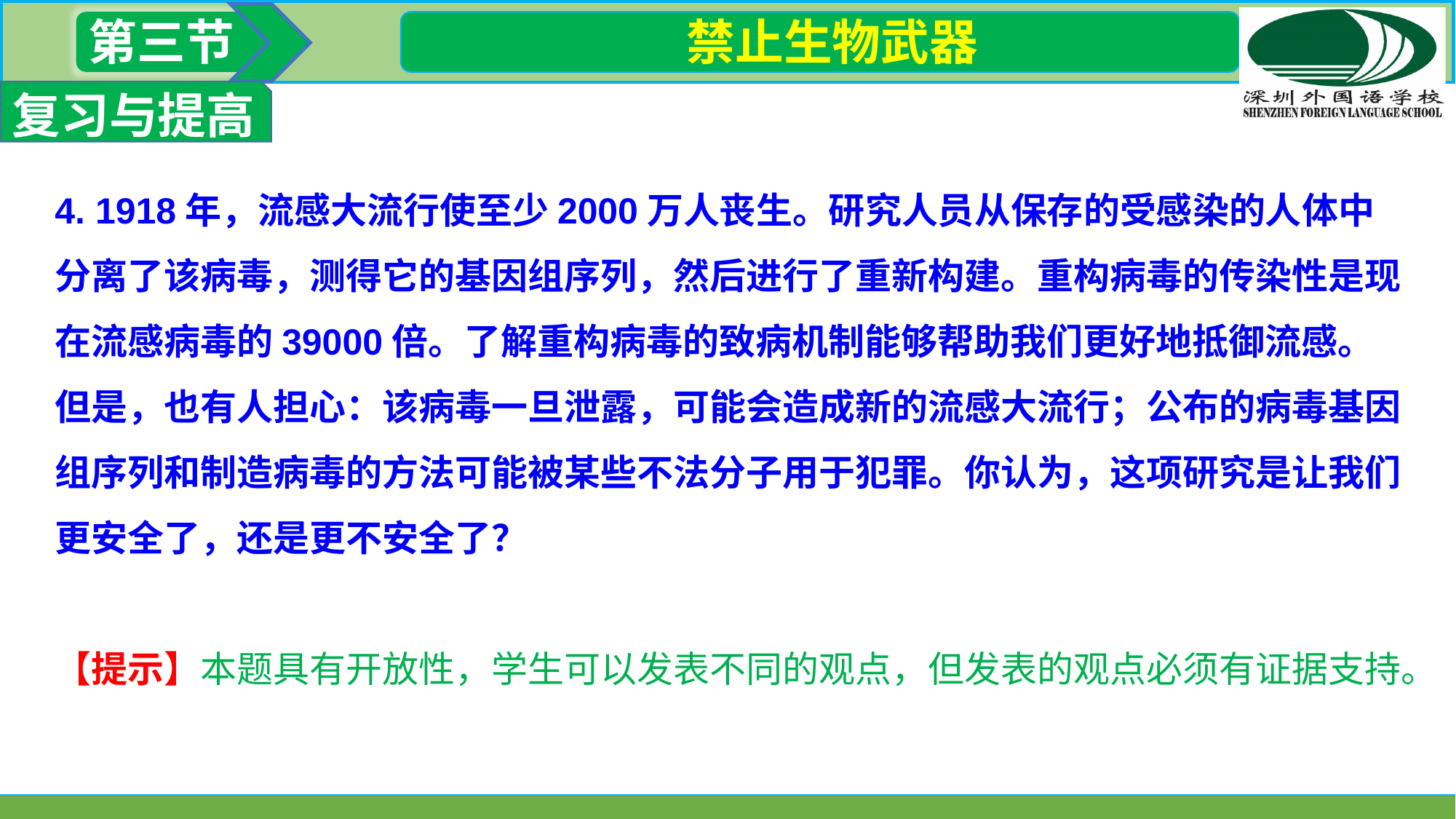

第三节
     禁止生物武器
复习与提高
4. 1918年，流感大流行使至少2000万人丧生。研究人员从保存的受感染的人体中分离了该病毒，测得它的基因组序列，然后进行了重新构建。重构病毒的传染性是现在流感病毒的39000倍。了解重构病毒的致病机制能够帮助我们更好地抵御流感。但是，也有人担心：该病毒一旦泄露，可能会造成新的流感大流行；公布的病毒基因组序列和制造病毒的方法可能被某些不法分子用于犯罪。你认为，这项研究是让我们更安全了，还是更不安全了？

【提示】本题具有开放性，学生可以发表不同的观点，但发表的观点必须有证据支持。